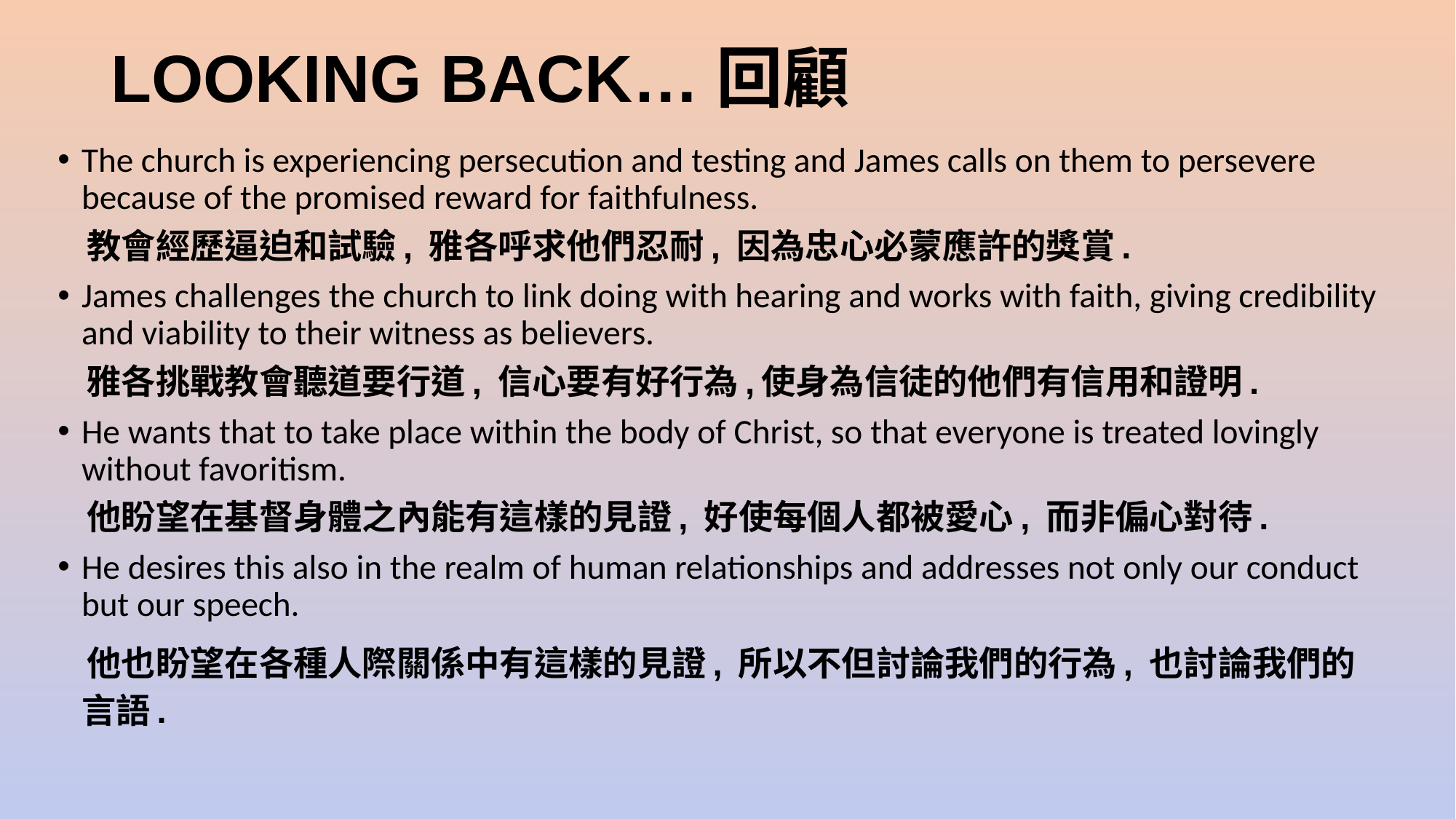

# LOOKING BACK…回顧
The church is experiencing persecution and testing and James calls on them to persevere because of the promised reward for faithfulness.
   教會經歷逼迫和試驗, 雅各呼求他們忍耐, 因為忠心必蒙應許的獎賞.
James challenges the church to link doing with hearing and works with faith, giving credibility and viability to their witness as believers.
   雅各挑戰教會聽道要行道, 信心要有好行為,使身為信徒的他們有信用和證明.
He wants that to take place within the body of Christ, so that everyone is treated lovingly without favoritism.
   他盼望在基督身體之內能有這樣的見證, 好使每個人都被愛心, 而非偏心對待.
He desires this also in the realm of human relationships and addresses not only our conduct but our speech.
   他也盼望在各種人際關係中有這樣的見證, 所以不但討論我們的行為, 也討論我們的言語.